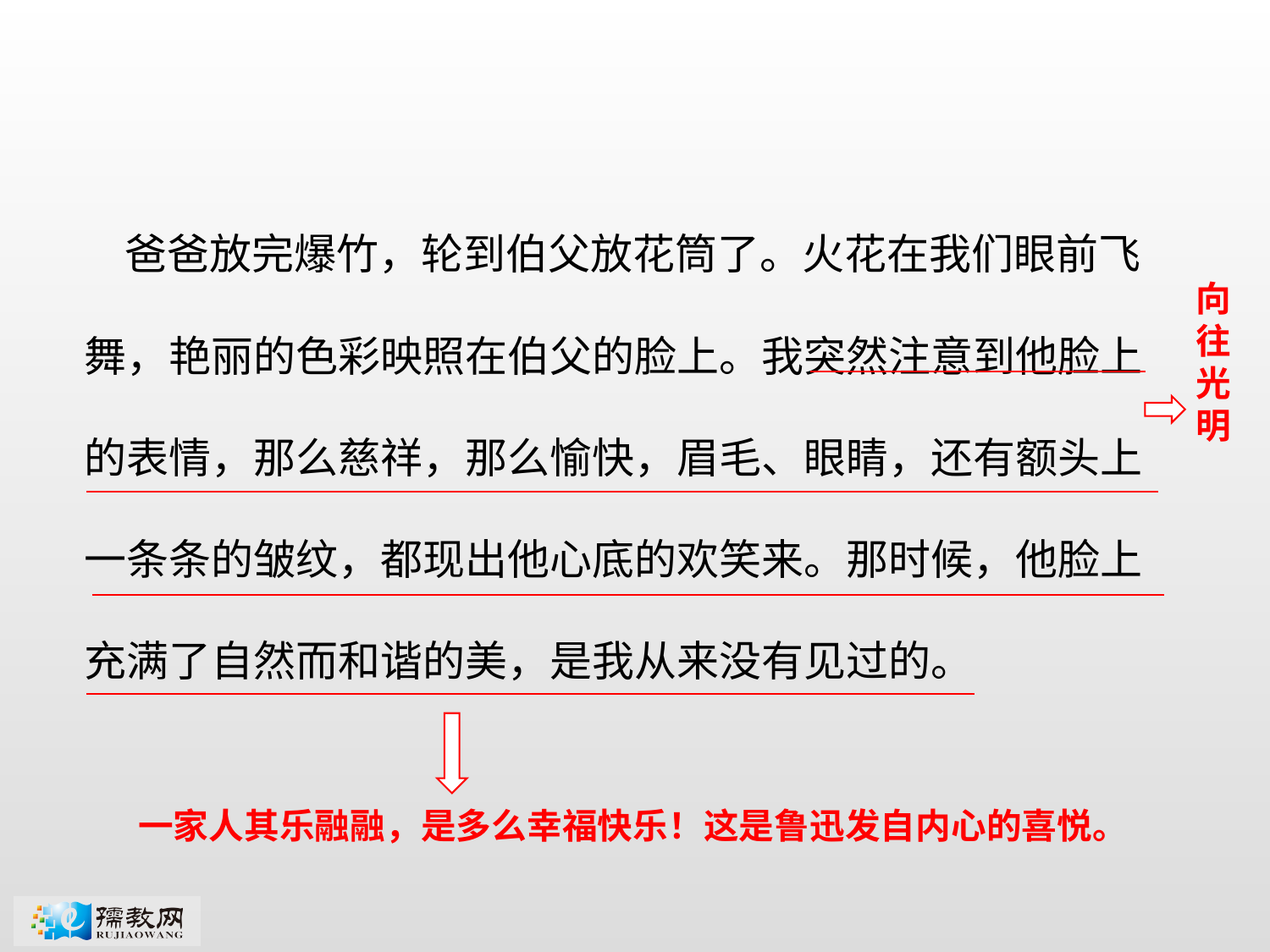

爸爸放完爆竹，轮到伯父放花筒了。火花在我们眼前飞舞，艳丽的色彩映照在伯父的脸上。我突然注意到他脸上的表情，那么慈祥，那么愉快，眉毛、眼睛，还有额头上一条条的皱纹，都现出他心底的欢笑来。那时候，他脸上充满了自然而和谐的美，是我从来没有见过的。
向
往
光
明

  一家人其乐融融，是多么幸福快乐！这是鲁迅发自内心的喜悦。